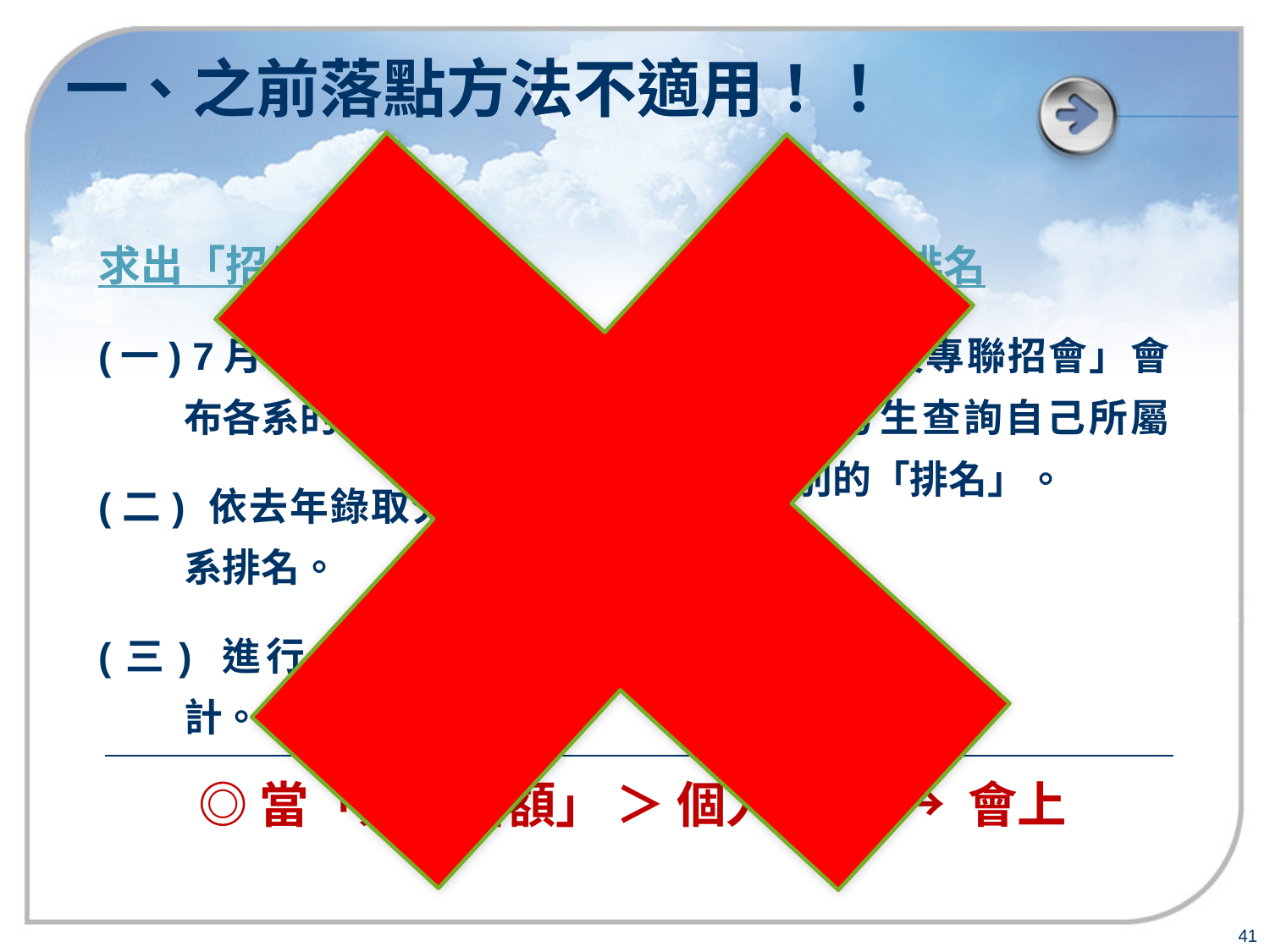

一、之前落點方法不適用！！
求出「招生名額」累計
(一) 7月「技專聯招會」會公布各系的招生名額。
(二) 依去年錄取分數完成校系排名。
(三) 進行「招生名額」累計。
 查出自己的排名
(一) 7月「技專聯招會」會開放考生查詢自己所屬群別的「排名」。
◎當「累計名額」 ＞ 個人排名  →  會上
41